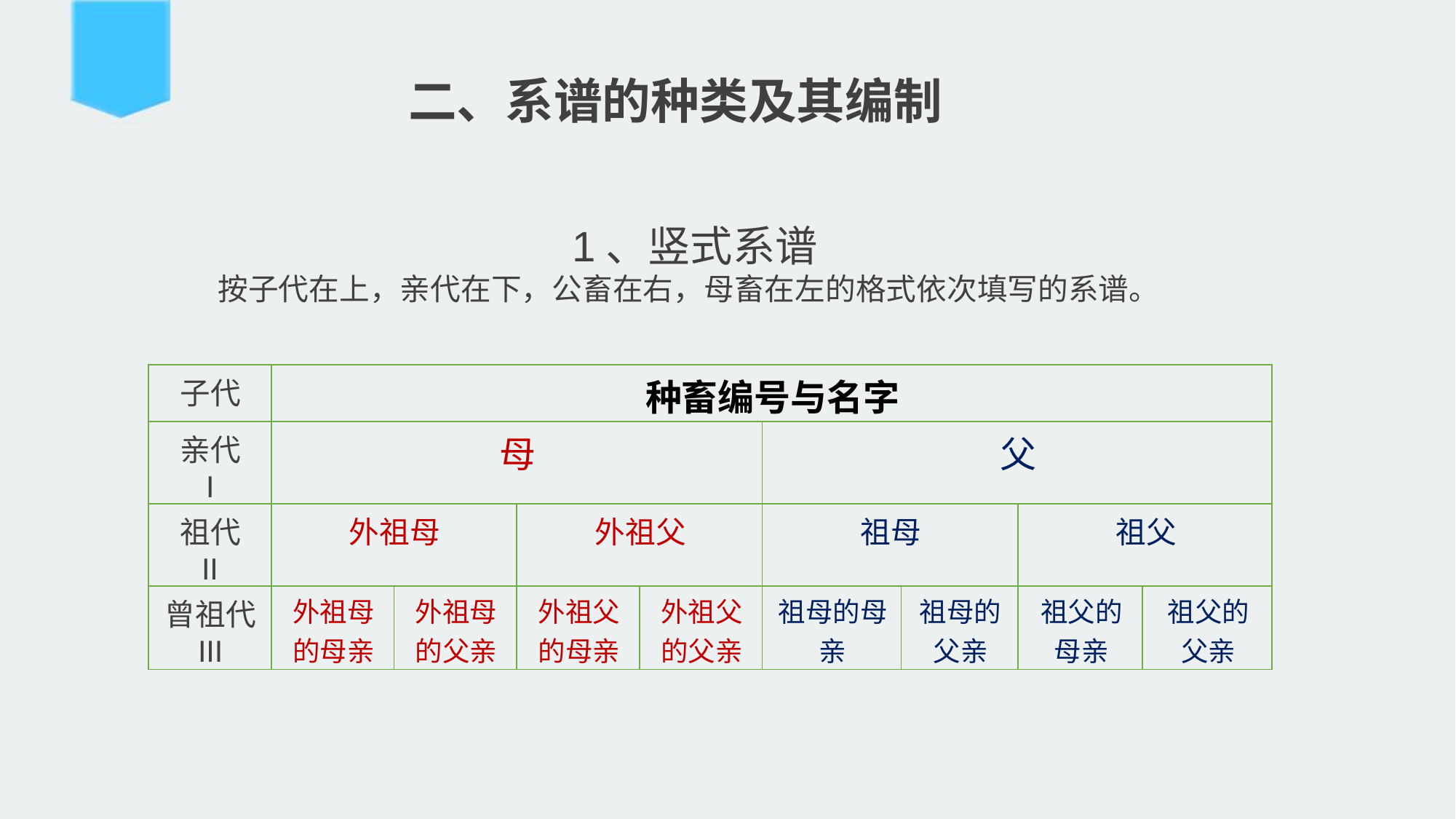

# 二、系谱的种类及其编制
1、竖式系谱
按子代在上，亲代在下，公畜在右，母畜在左的格式依次填写的系谱。

| 子代 | 种畜编号与名字 |  |  |  |  |  |  |  |
| --- | --- | --- | --- | --- | --- | --- | --- | --- |
| 亲代I | 母 |  |  |  | 父 |  |  |  |
| 祖代II | 外祖母 |  | 外祖父 |  | 祖母 |  | 祖父 |  |
| 曾祖代 III | 外祖母的母亲 | 外祖母的父亲 | 外祖父的母亲 | 外祖父的父亲 | 祖母的母亲 | 祖母的父亲 | 祖父的母亲 | 祖父的父亲 |